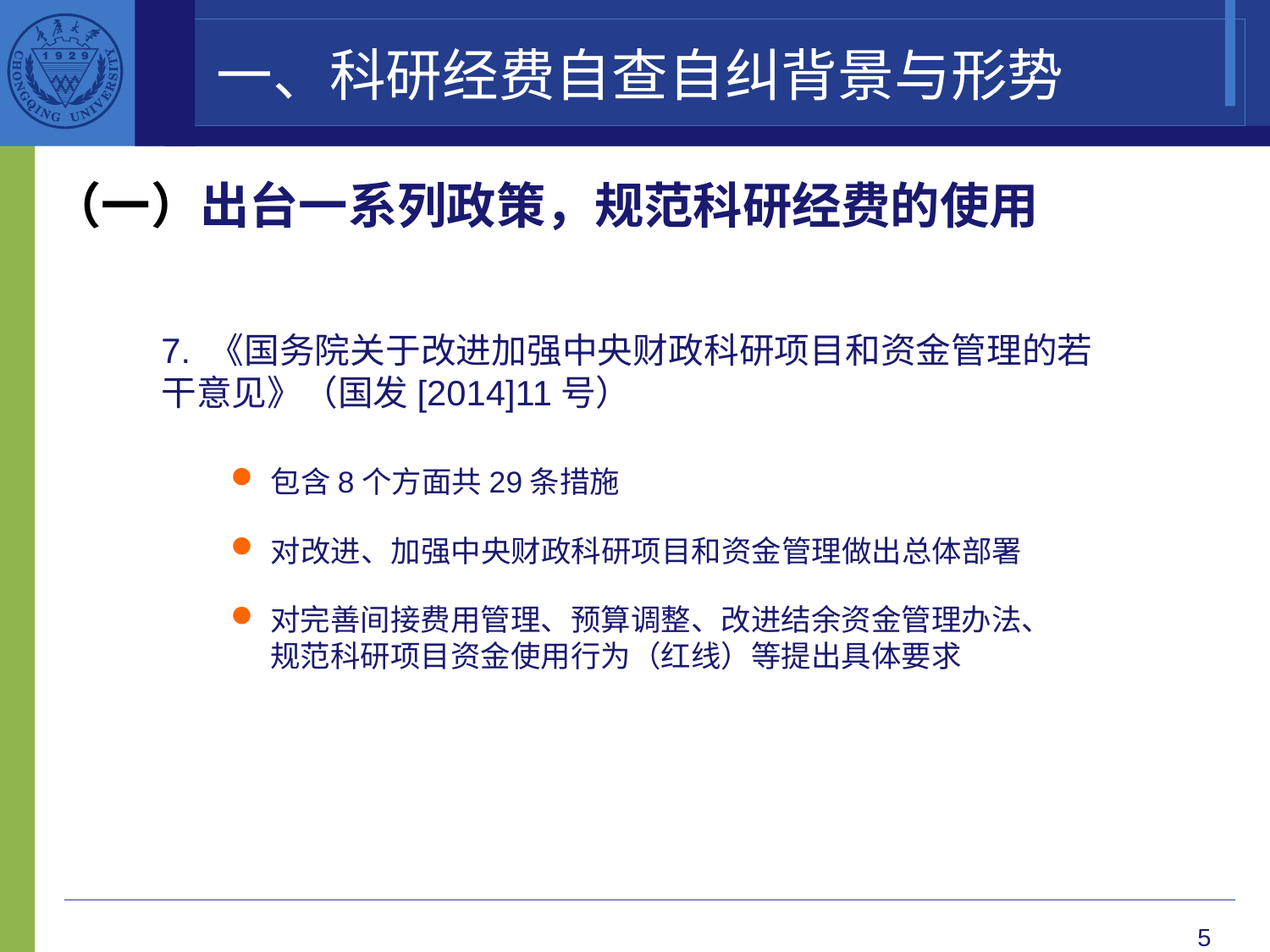

一、科研经费自查自纠背景与形势
（一）出台一系列政策，规范科研经费的使用
7. 《国务院关于改进加强中央财政科研项目和资金管理的若干意见》（国发[2014]11号）

包含8个方面共29条措施

对改进、加强中央财政科研项目和资金管理做出总体部署
对完善间接费用管理、预算调整、改进结余资金管理办法、规范科研项目资金使用行为（红线）等提出具体要求
5